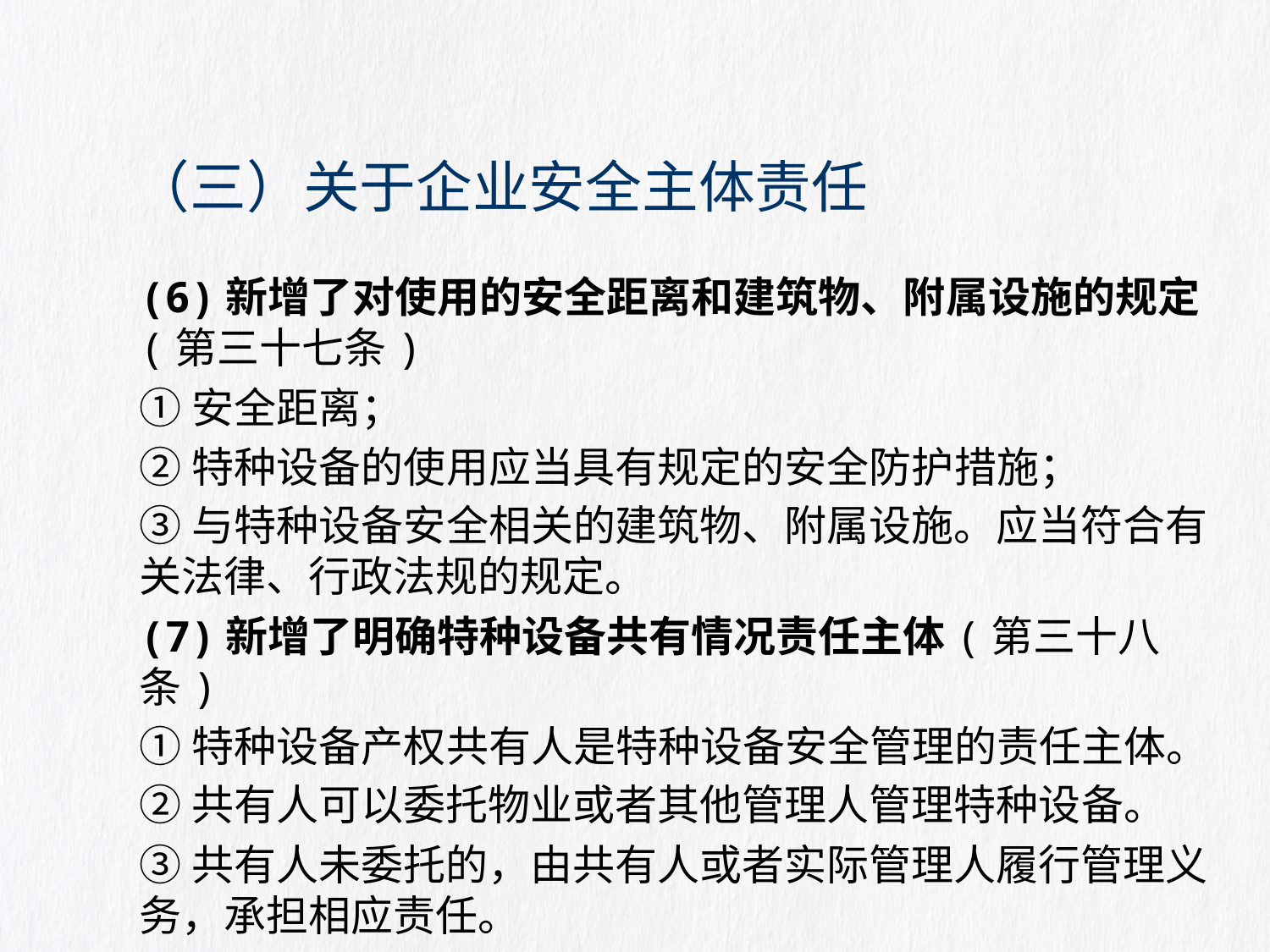

# （三）关于企业安全主体责任
(6)新增了对使用的安全距离和建筑物、附属设施的规定(第三十七条)
①安全距离；
②特种设备的使用应当具有规定的安全防护措施；
③与特种设备安全相关的建筑物、附属设施。应当符合有关法律、行政法规的规定。
(7)新增了明确特种设备共有情况责任主体(第三十八条)
①特种设备产权共有人是特种设备安全管理的责任主体。
②共有人可以委托物业或者其他管理人管理特种设备。
③共有人未委托的，由共有人或者实际管理人履行管理义务，承担相应责任。
35